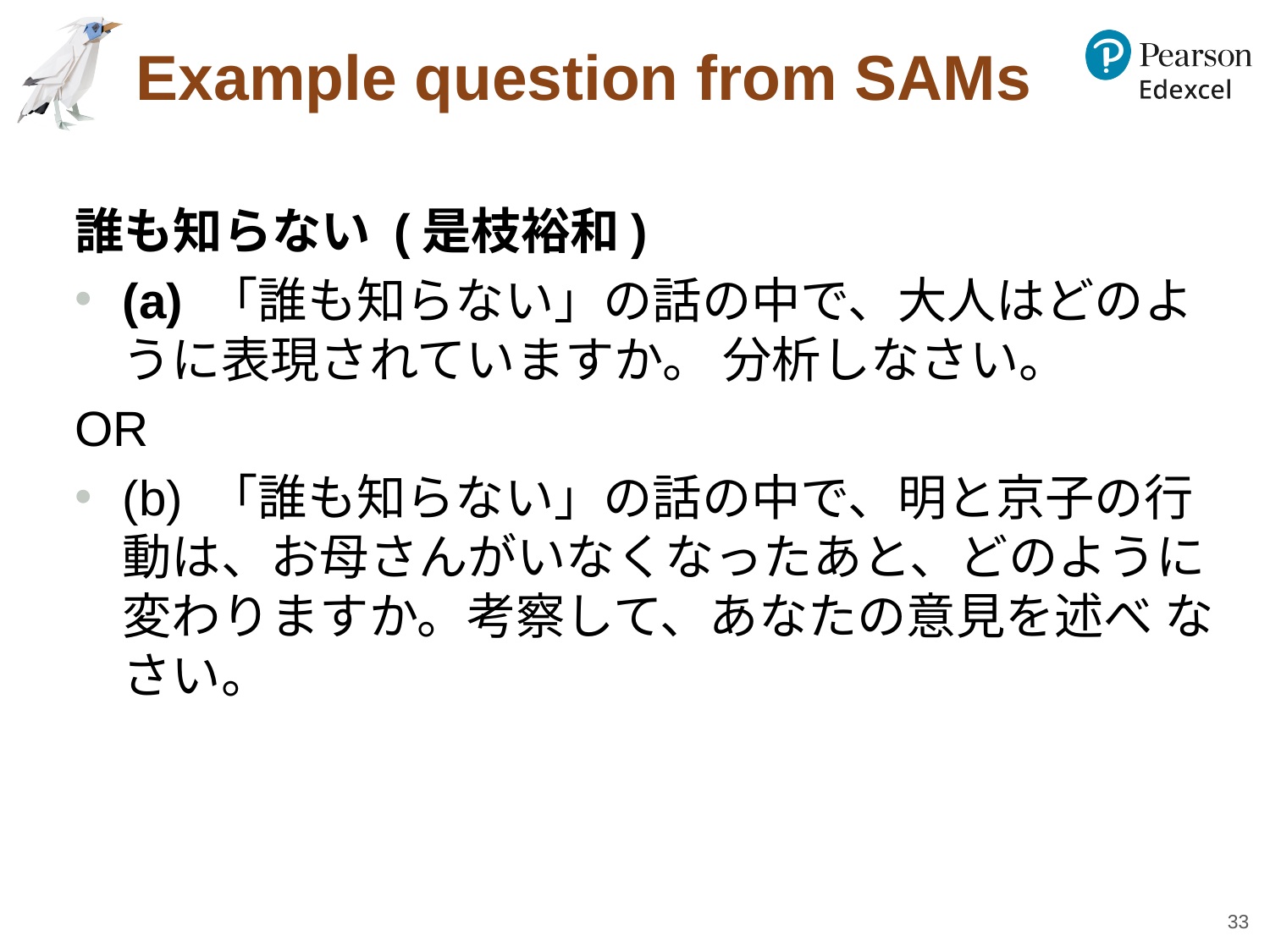

# Example question from SAMs
誰も知らない (是枝裕和)
(a) 「誰も知らない」の話の中で、大人はどのように表現されていますか。 分析しなさい。
OR
(b) 「誰も知らない」の話の中で、明と京子の行動は、お母さんがいなくなったあと、どのように変わりますか。考察して、あなたの意見を述べ なさい。